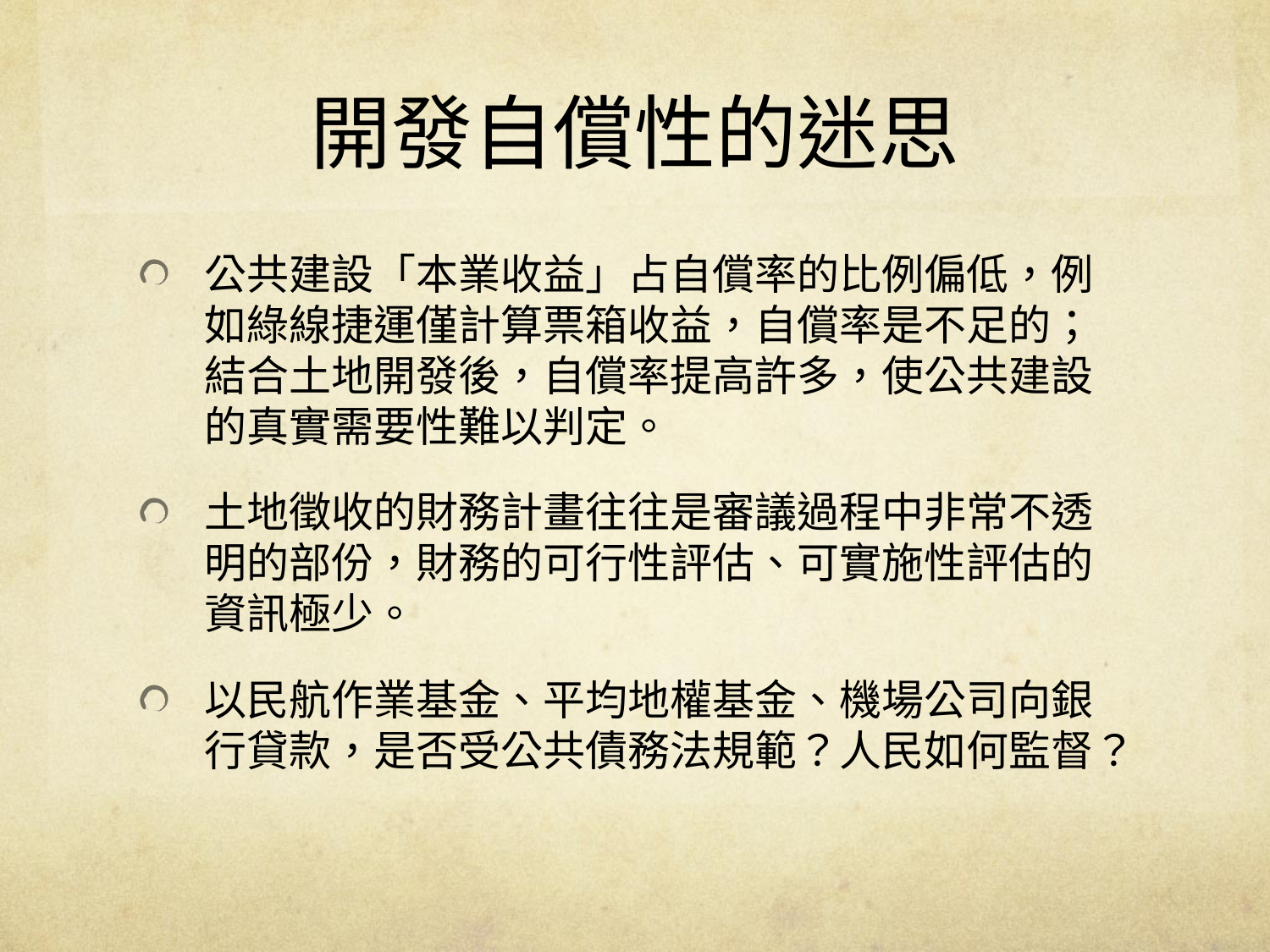

# 開發自償性的迷思
公共建設「本業收益」占自償率的比例偏低，例如綠線捷運僅計算票箱收益，自償率是不足的；結合土地開發後，自償率提高許多，使公共建設的真實需要性難以判定。
土地徵收的財務計畫往往是審議過程中非常不透明的部份，財務的可行性評估、可實施性評估的資訊極少。
以民航作業基金、平均地權基金、機場公司向銀行貸款，是否受公共債務法規範？人民如何監督？